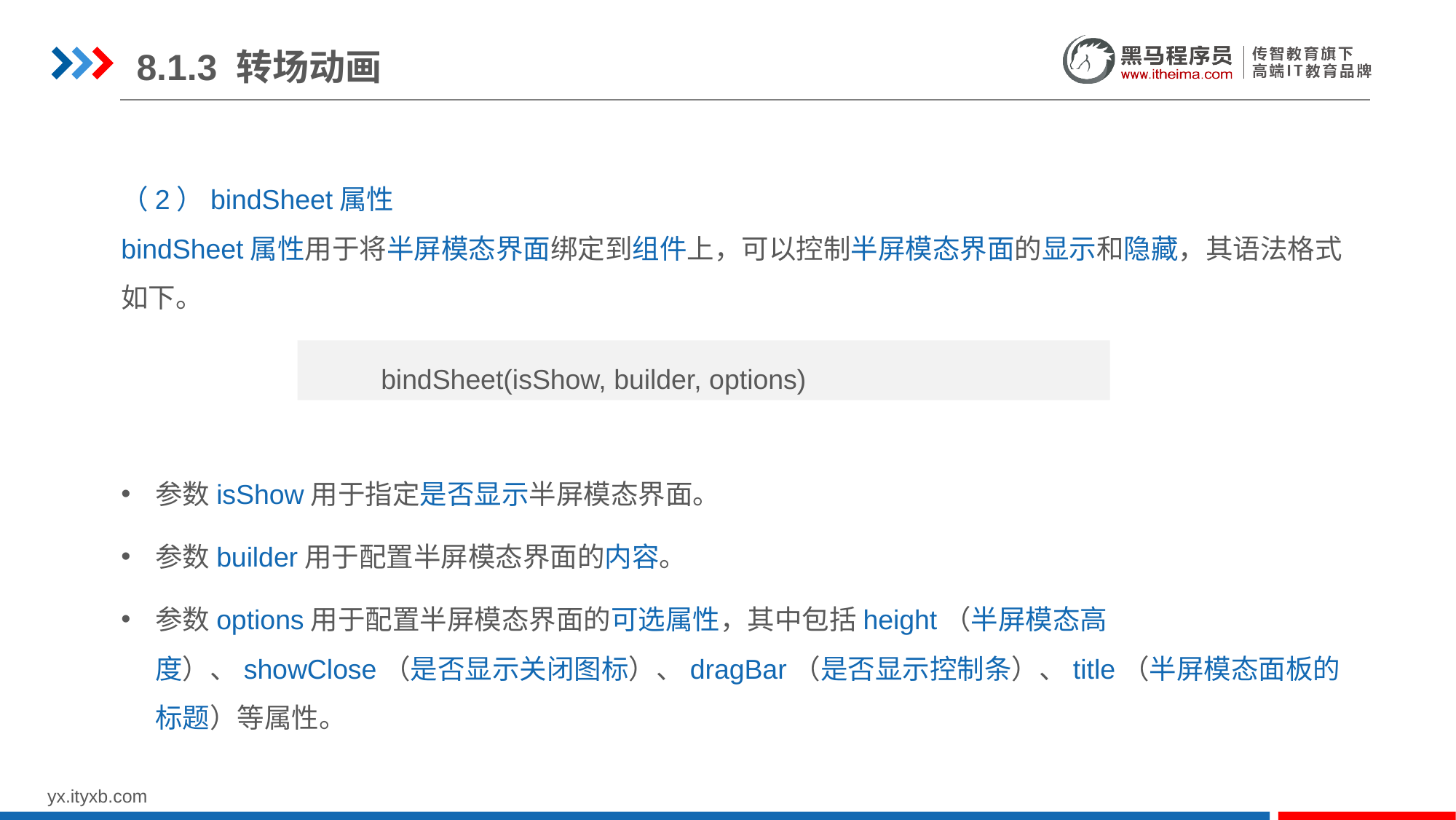

8.1.3 转场动画
（2）bindSheet属性
bindSheet属性用于将半屏模态界面绑定到组件上，可以控制半屏模态界面的显示和隐藏，其语法格式如下。

参数isShow用于指定是否显示半屏模态界面。

参数builder用于配置半屏模态界面的内容。

参数options用于配置半屏模态界面的可选属性，其中包括height（半屏模态高度）、showClose（是否显示关闭图标）、dragBar（是否显示控制条）、title（半屏模态面板的标题）等属性。
bindSheet(isShow, builder, options)